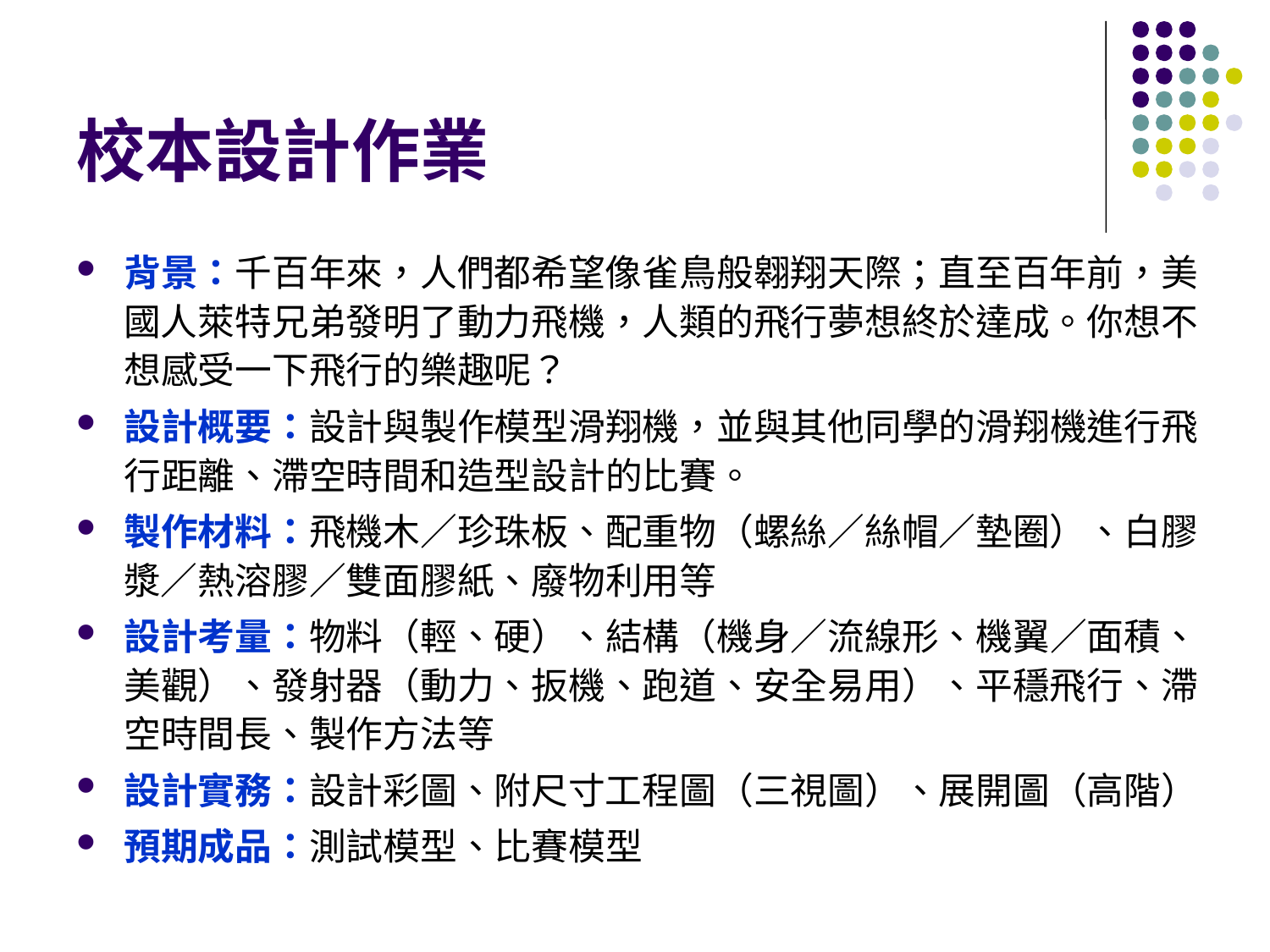

# 校本設計作業
背景：千百年來，人們都希望像雀鳥般翱翔天際；直至百年前，美國人萊特兄弟發明了動力飛機，人類的飛行夢想終於達成。你想不想感受一下飛行的樂趣呢？
設計概要：設計與製作模型滑翔機，並與其他同學的滑翔機進行飛行距離、滯空時間和造型設計的比賽。
製作材料：飛機木／珍珠板、配重物（螺絲／絲帽／墊圈）、白膠漿／熱溶膠／雙面膠紙、廢物利用等
設計考量：物料（輕、硬）、結構（機身／流線形、機翼／面積、美觀）、發射器（動力、扳機、跑道、安全易用）、平穩飛行、滯空時間長、製作方法等
設計實務：設計彩圖、附尺寸工程圖（三視圖）、展開圖（高階）
預期成品：測試模型、比賽模型